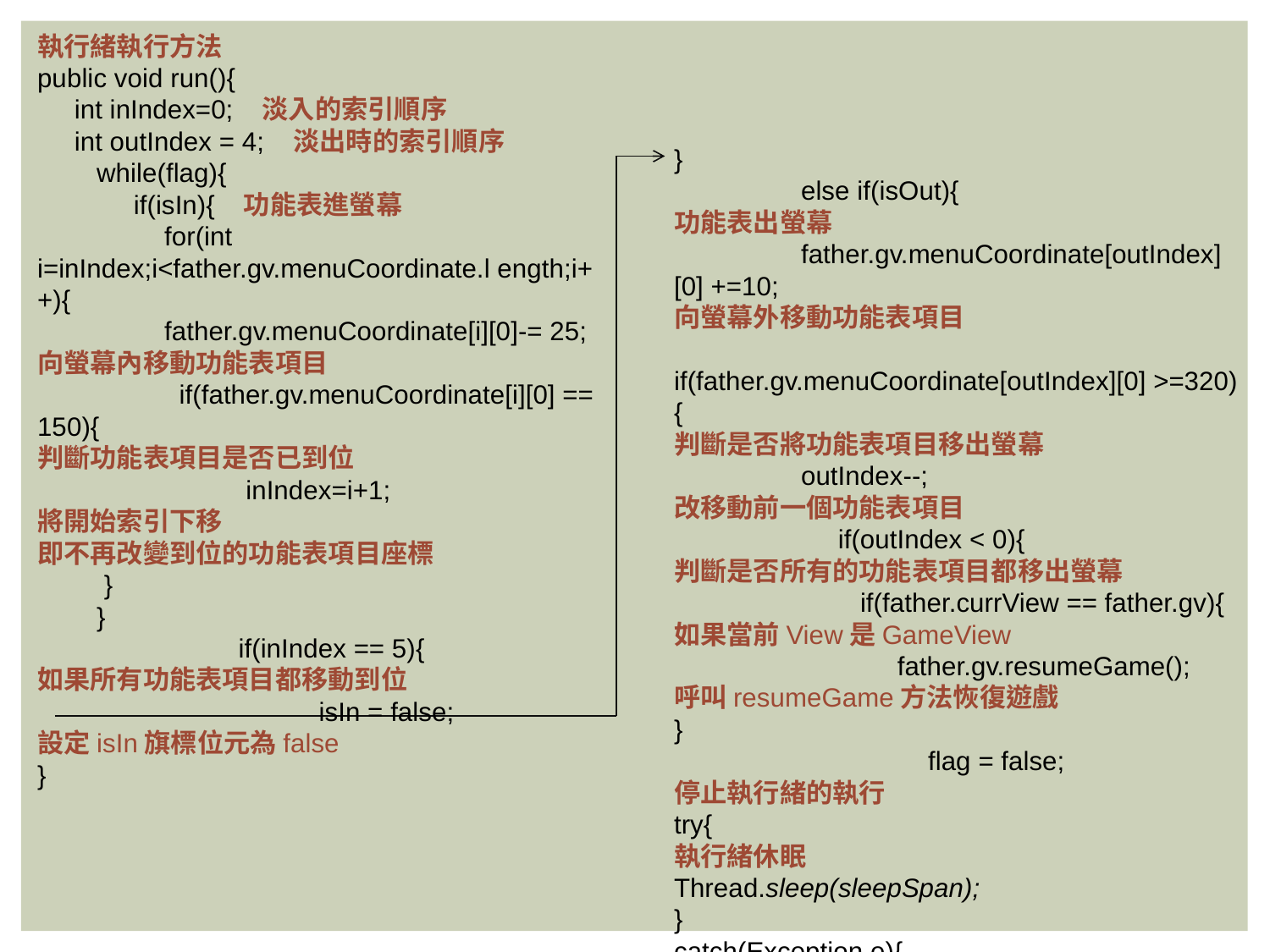

執行緒執行方法
public void run(){
     int inIndex=0;   淡入的索引順序
     int outIndex = 4;   淡出時的索引順序
        while(flag){
             if(isIn){   功能表進螢幕
	for(int 	  		i=inIndex;i<father.gv.menuCoordinate.l ength;i++){
	father.gv.menuCoordinate[i][0]-= 25;
向螢幕內移動功能表項目
  	  if(father.gv.menuCoordinate[i][0] == 150){
判斷功能表項目是否已到位
 	           inIndex=i+1;
將開始索引下移
即不再改變到位的功能表項目座標
         }
        }
	          if(inIndex == 5){
如果所有功能表項目都移動到位
                                      isIn = false;
設定isIn旗標位元為false
}

}
	else if(isOut){
功能表出螢幕
	father.gv.menuCoordinate[outIndex][0] +=10;
向螢幕外移動功能表項目
	if(father.gv.menuCoordinate[outIndex][0] >=320){
判斷是否將功能表項目移出螢幕
	outIndex--;
改移動前一個功能表項目
	     if(outIndex < 0){
判斷是否所有的功能表項目都移出螢幕
	        if(father.currView == father.gv){
如果當前View是GameView
	             father.gv.resumeGame();
呼叫resumeGame方法恢復遊戲
}
		flag = false;
停止執行緒的執行
try{
執行緒休眠
Thread.sleep(sleepSpan);
}
catch(Exception e){
e.printStackTrace();